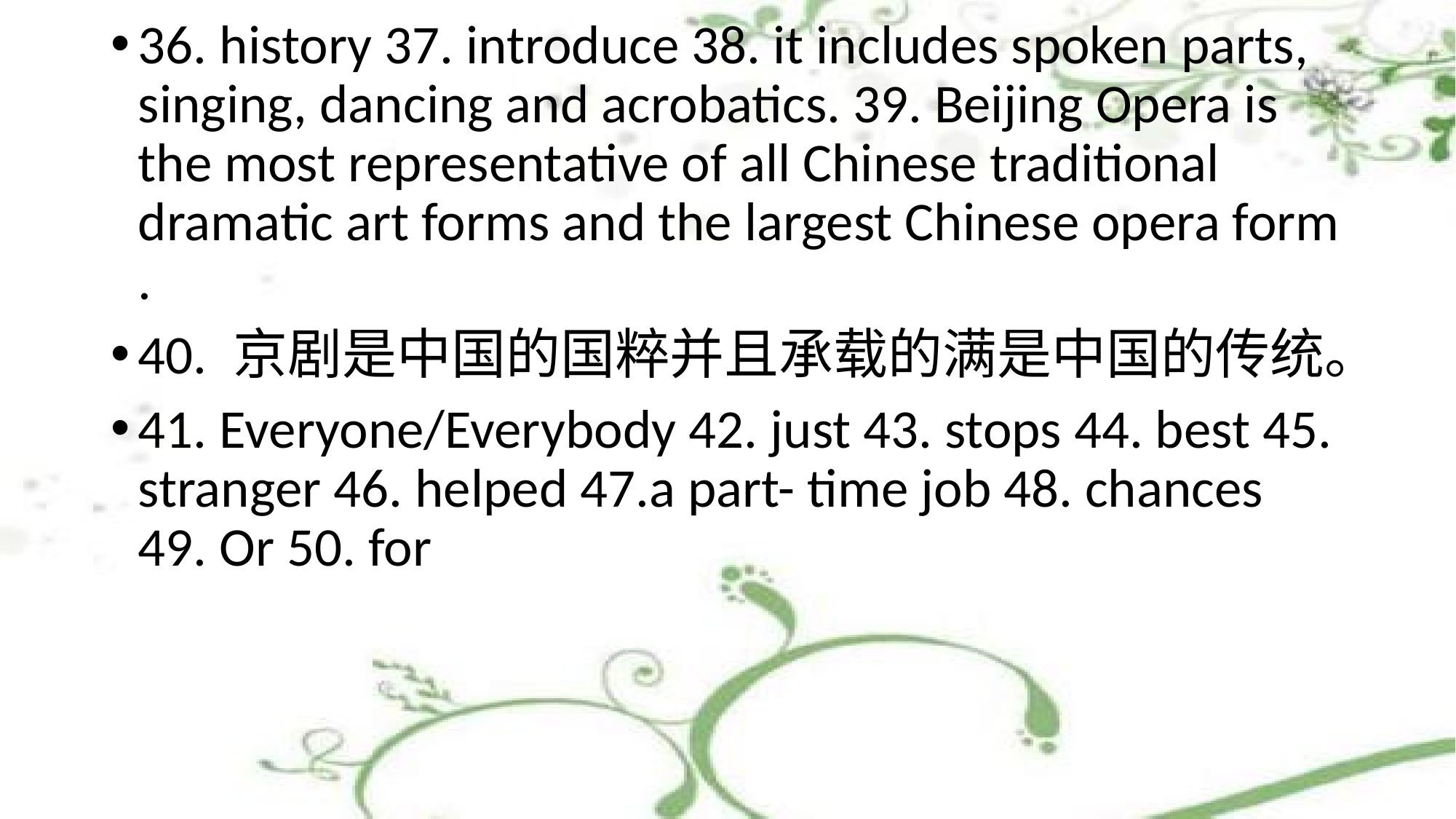

36. history 37. introduce 38. it includes spoken parts, singing, dancing and acrobatics. 39. Beijing Opera is the most representative of all Chinese traditional dramatic art forms and the largest Chinese opera form .
40. 京剧是中国的国粹并且承载的满是中国的传统。
41. Everyone/Everybody 42. just 43. stops 44. best 45. stranger 46. helped 47.a part- time job 48. chances 49. Or 50. for